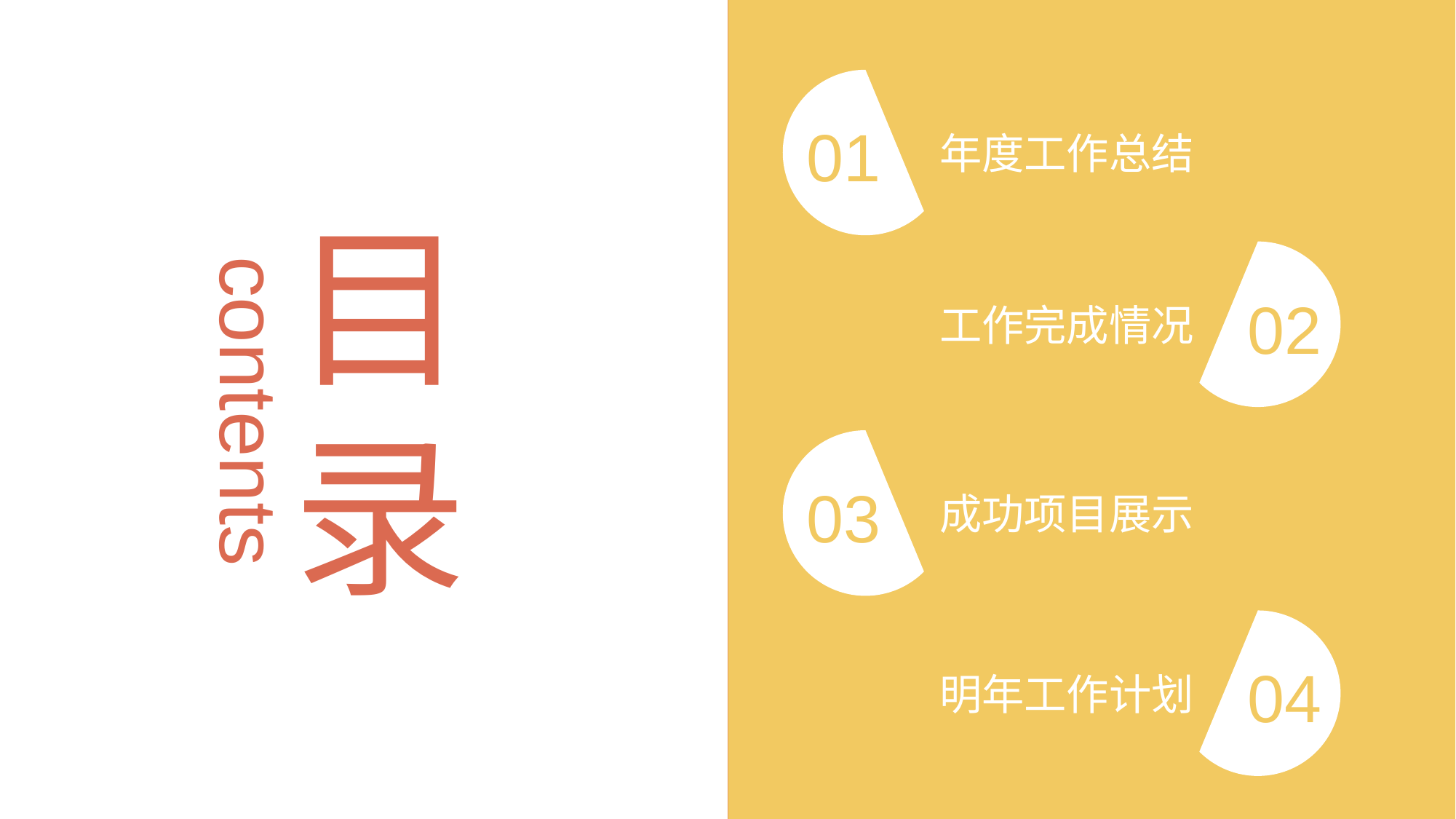

01
年度工作总结
目录

02
工作完成情况
contents

03
成功项目展示

04
明年工作计划